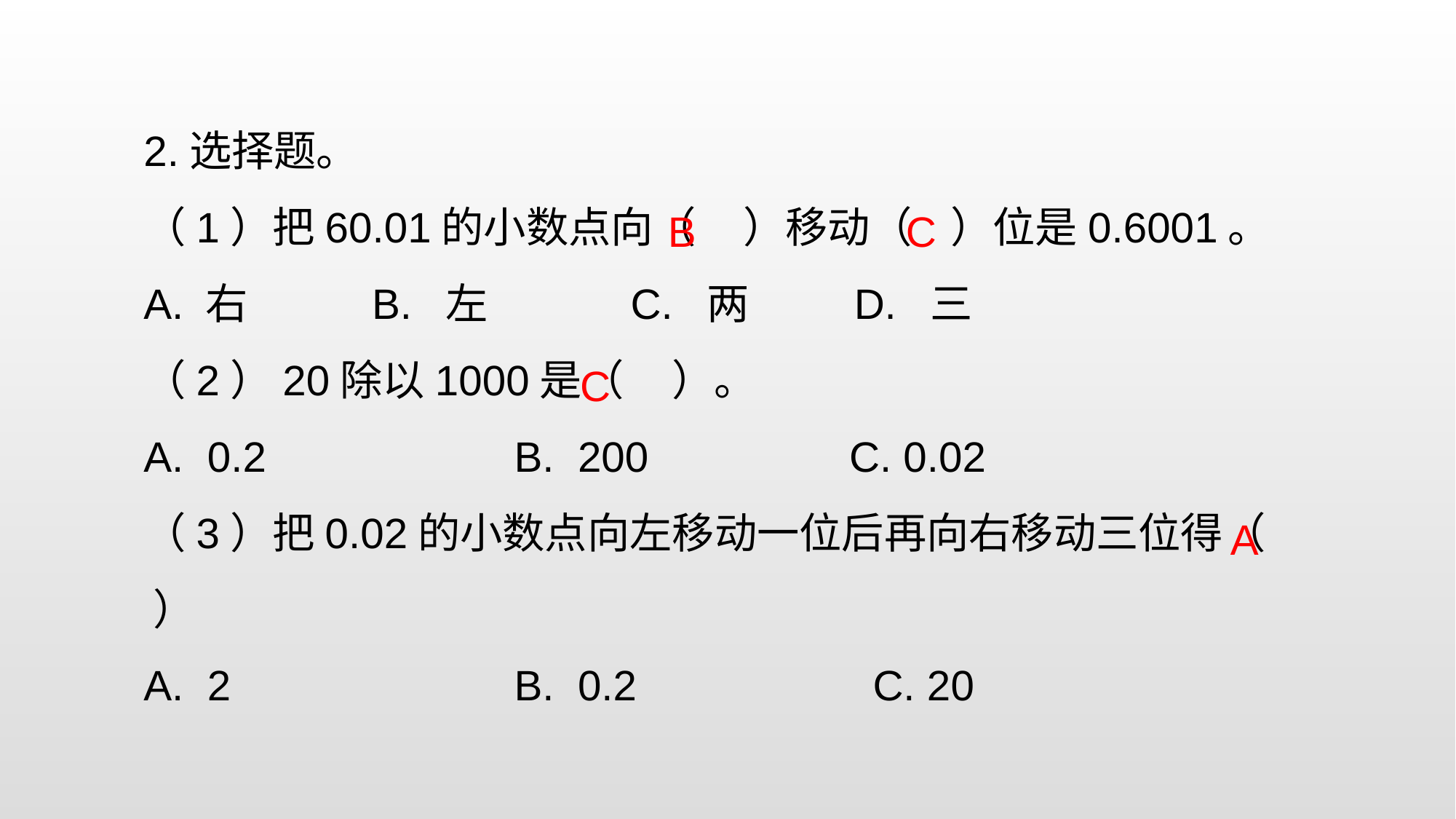

2.选择题。
（1）把60.01的小数点向（     ）移动（    ）位是0.6001。
A. 右            B.  左              C.  两          D.  三
（2）20除以1000是（     ）。
A.  0.2                     B.  200                 C. 0.02
（3）把0.02的小数点向左移动一位后再向右移动三位得（   ）
A.  2                        B.  0.2                    C. 20
B
C
C
A